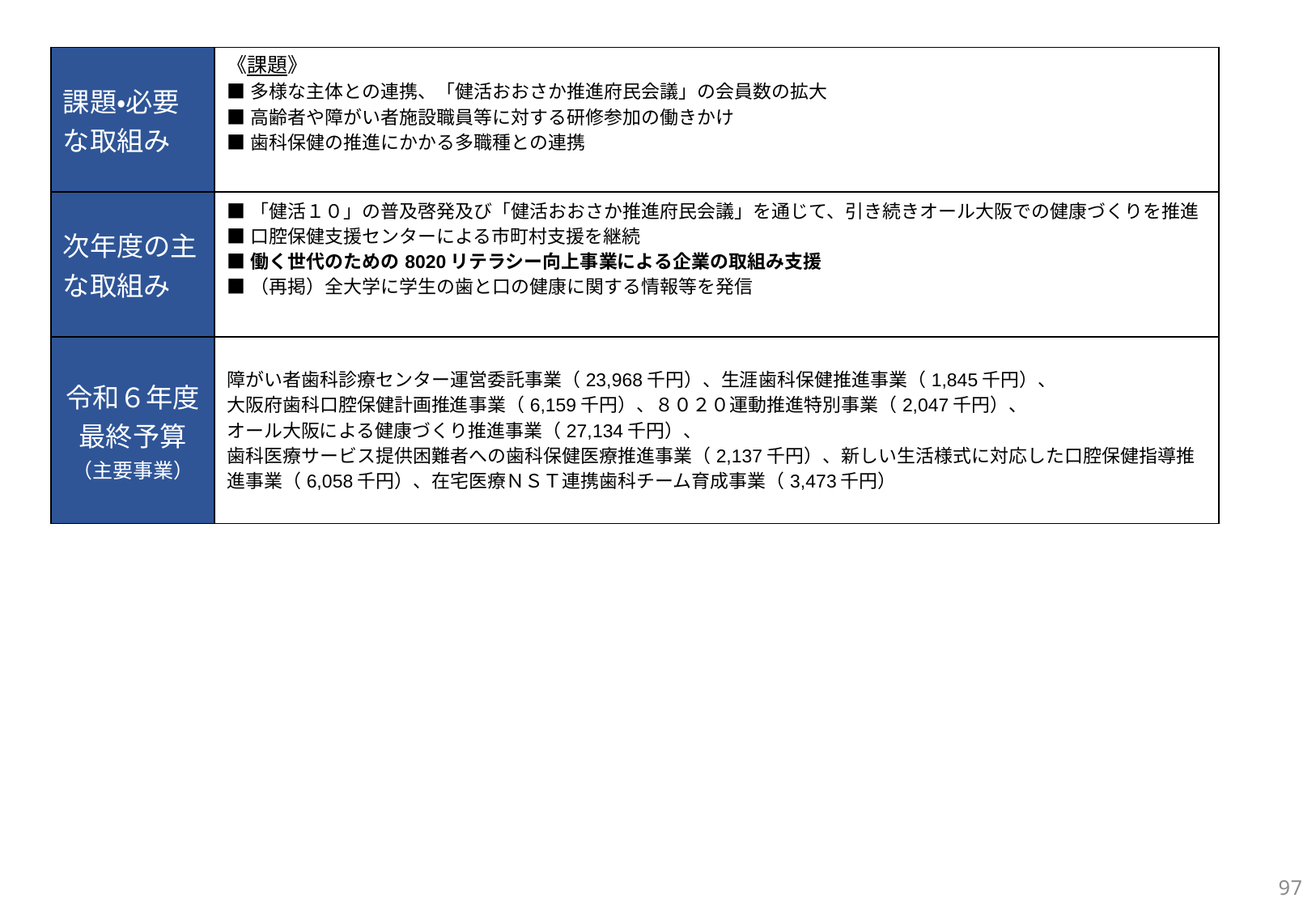

| 課題・必要な取組み | 《課題》 ■多様な主体との連携、「健活おおさか推進府民会議」の会員数の拡大 ■高齢者や障がい者施設職員等に対する研修参加の働きかけ ■歯科保健の推進にかかる多職種との連携 |
| --- | --- |
| 次年度の主な取組み | ■「健活１０」の普及啓発及び「健活おおさか推進府民会議」を通じて、引き続きオール大阪での健康づくりを推進 ■口腔保健支援センターによる市町村支援を継続 ■働く世代のための8020リテラシー向上事業による企業の取組み支援 ■（再掲）全大学に学生の歯と口の健康に関する情報等を発信 |
| 令和６年度最終予算 （主要事業） | 障がい者歯科診療センター運営委託事業（23,968千円）、生涯歯科保健推進事業（1,845千円）、 大阪府歯科口腔保健計画推進事業（6,159千円）、８０２０運動推進特別事業（2,047千円）、 オール大阪による健康づくり推進事業（27,134千円）、 歯科医療サービス提供困難者への歯科保健医療推進事業（2,137千円）、新しい生活様式に対応した口腔保健指導推進事業（6,058千円）、在宅医療ＮＳＴ連携歯科チーム育成事業（3,473千円） |
97